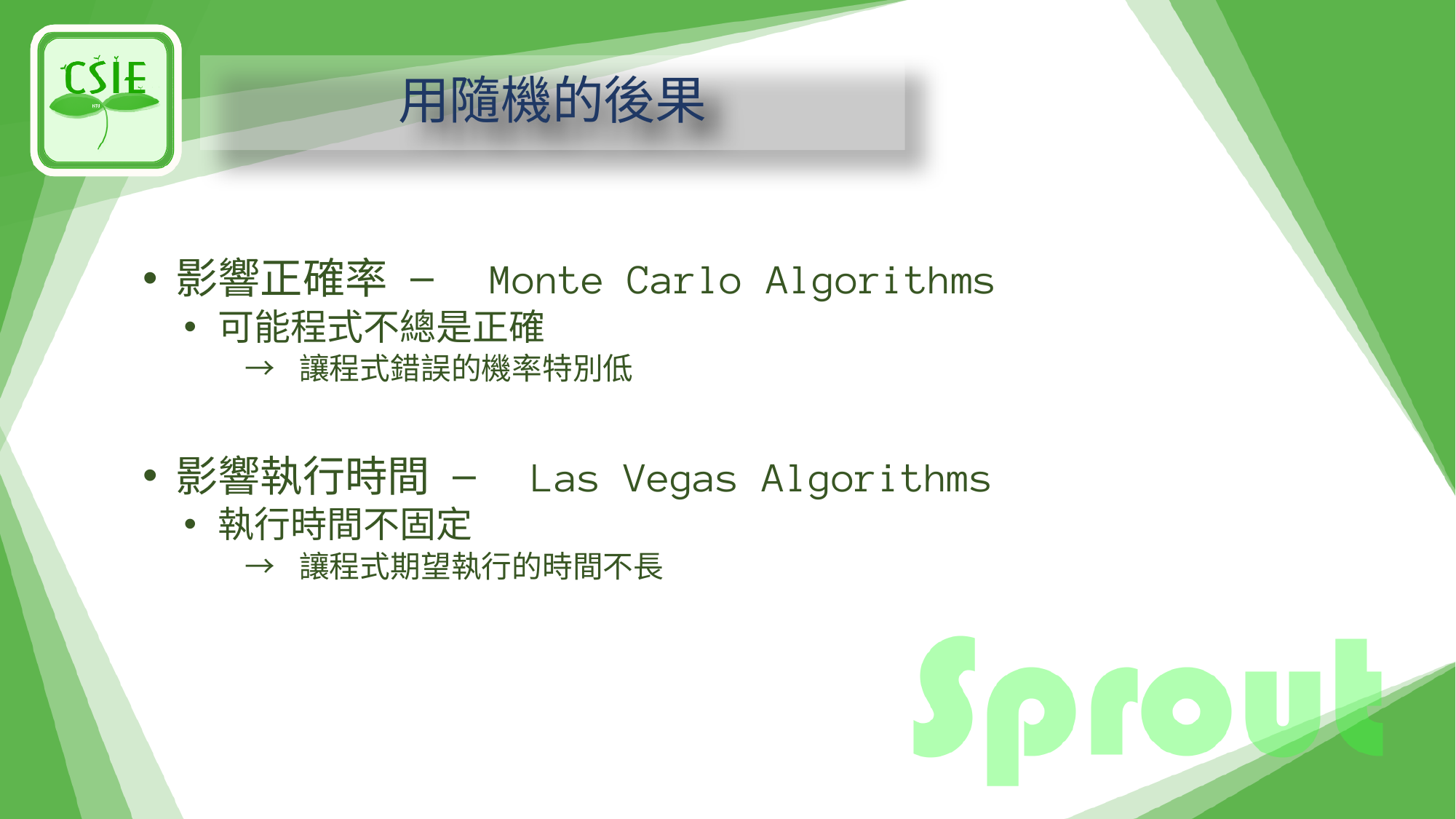

# 用隨機的後果

影響正確率 ─  Monte Carlo Algorithms
可能程式不總是正確
→ 讓程式錯誤的機率特別低

影響執行時間 ─  Las Vegas Algorithms
執行時間不固定
→ 讓程式期望執行的時間不長